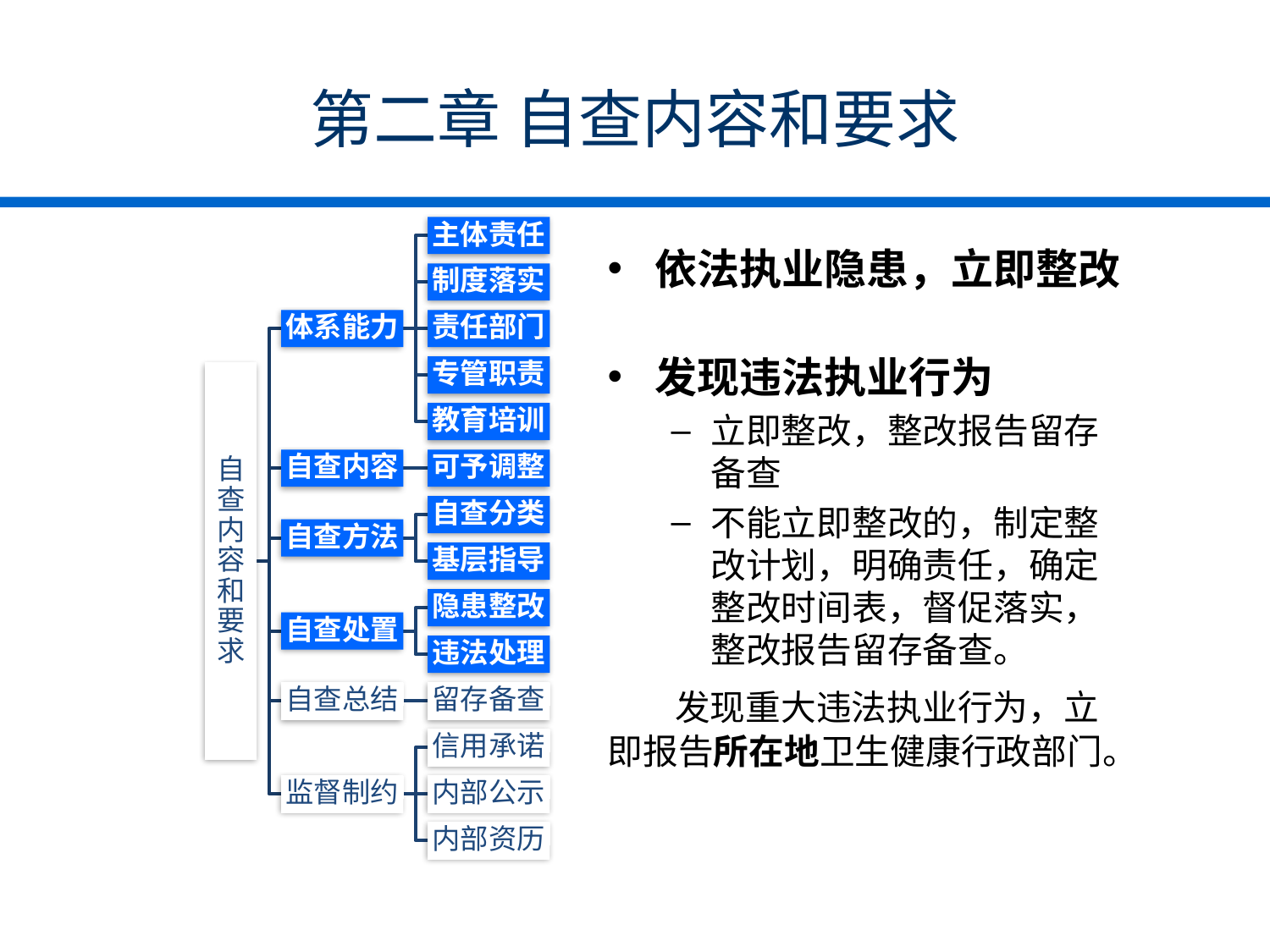

# 第二章 自查内容和要求

自查内容和要求
体系能力
主体责任
制度落实
责任部门
专管职责
教育培训
自查内容
可予调整
自查方法
自查分类
基层指导
自查处置
隐患整改
违法处理
自查总结
留存备查
监督制约
信用承诺
内部公示
内部资历
依法执业隐患，立即整改

发现违法执业行为
立即整改，整改报告留存备查
不能立即整改的，制定整改计划，明确责任，确定整改时间表，督促落实，整改报告留存备查。
      发现重大违法执业行为，立即报告所在地卫生健康行政部门。